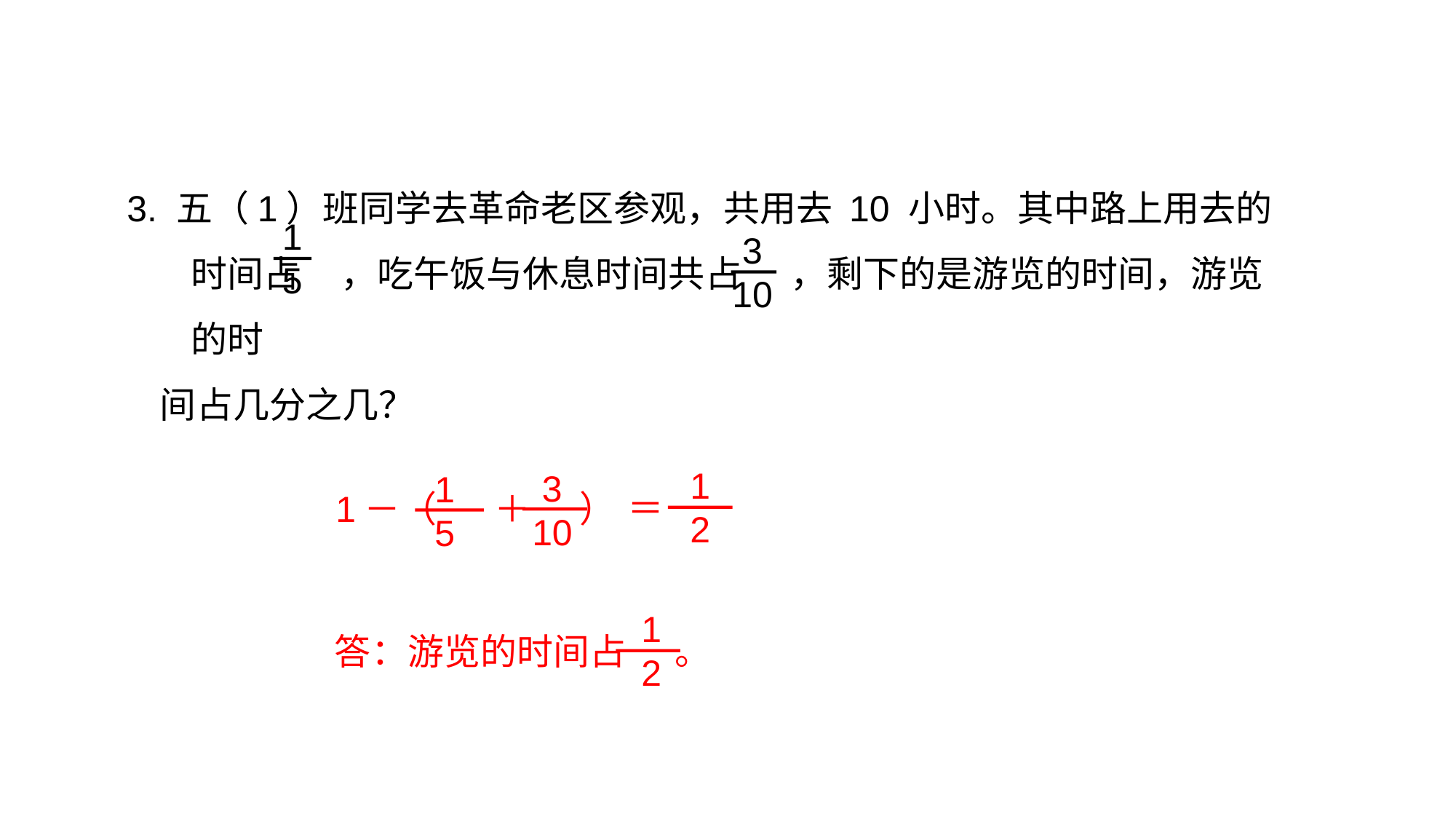

3. 五（1）班同学去革命老区参观，共用去 10 小时。其中路上用去的时间占     ，吃午饭与休息时间共占      ，剩下的是游览的时间，游览的时
   间占几分之几？
1
5

3
10

1
2

＝
3
10

1
5

1－（       ＋      ）
1
2

答：游览的时间占      。